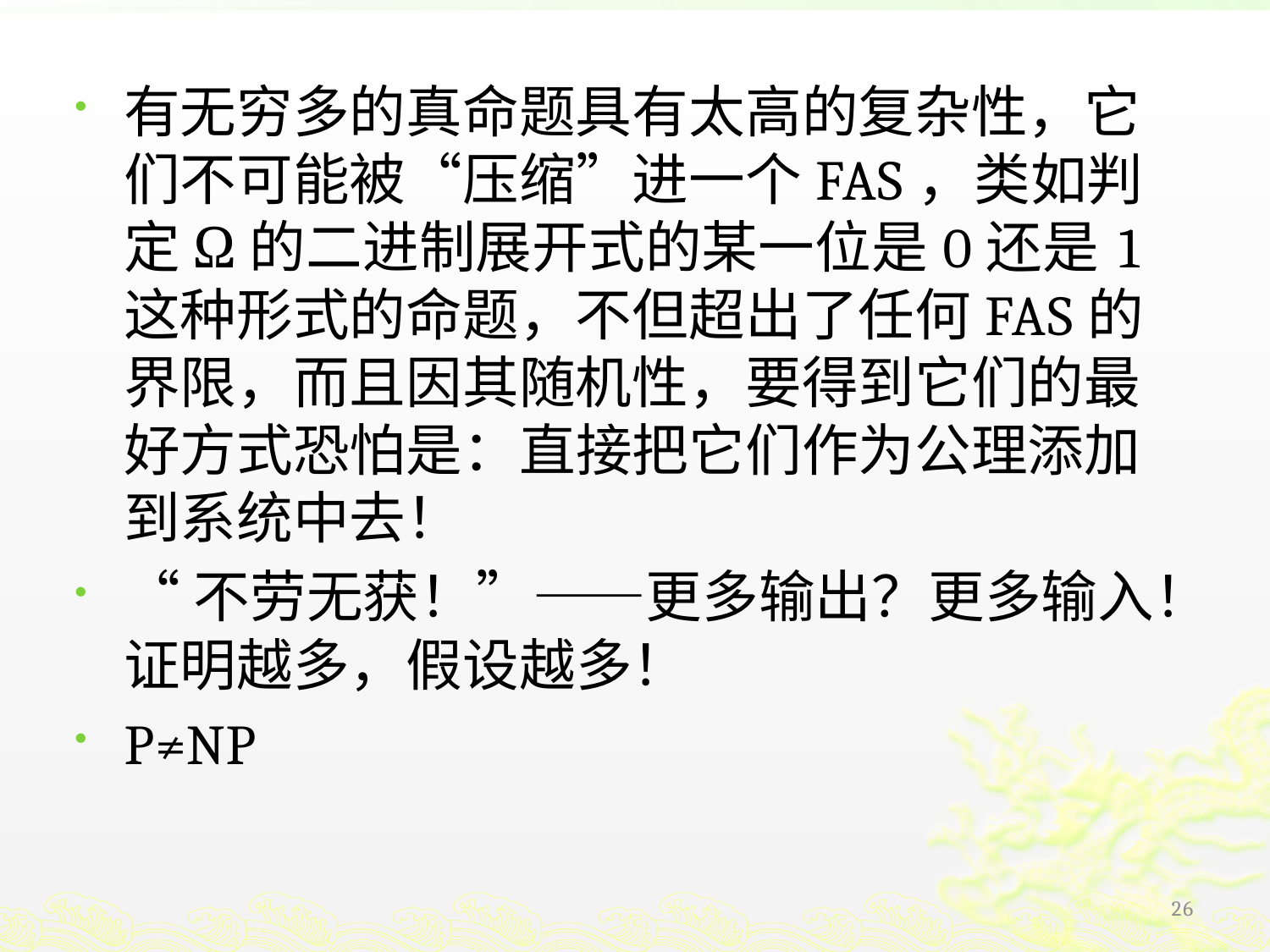

有无穷多的真命题具有太高的复杂性，它们不可能被“压缩”进一个FAS，类如判定Ω的二进制展开式的某一位是0还是1这种形式的命题，不但超出了任何FAS的界限，而且因其随机性，要得到它们的最好方式恐怕是：直接把它们作为公理添加到系统中去！
“不劳无获！”——更多输出？更多输入！证明越多，假设越多！
P≠NP
26